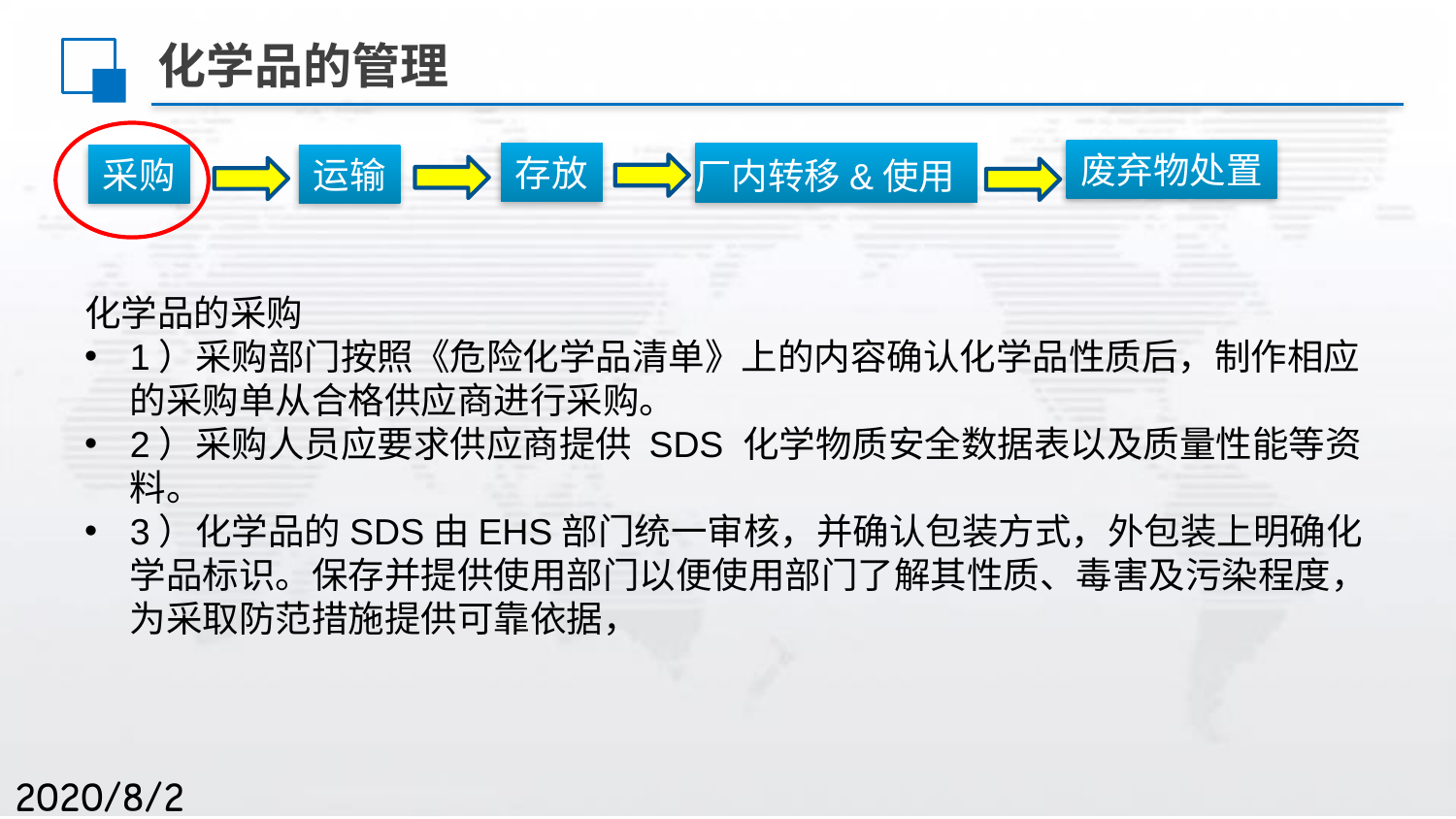

化学品的管理

废弃物处置
存放

采购
运输

厂内转移&使用
化学品的采购
1）采购部门按照《危险化学品清单》上的内容确认化学品性质后，制作相应的采购单从合格供应商进行采购。
2）采购人员应要求供应商提供 SDS 化学物质安全数据表以及质量性能等资料。
3）化学品的SDS由EHS部门统一审核，并确认包装方式，外包装上明确化学品标识。保存并提供使用部门以便使用部门了解其性质、毒害及污染程度，为采取防范措施提供可靠依据，
2020/8/2